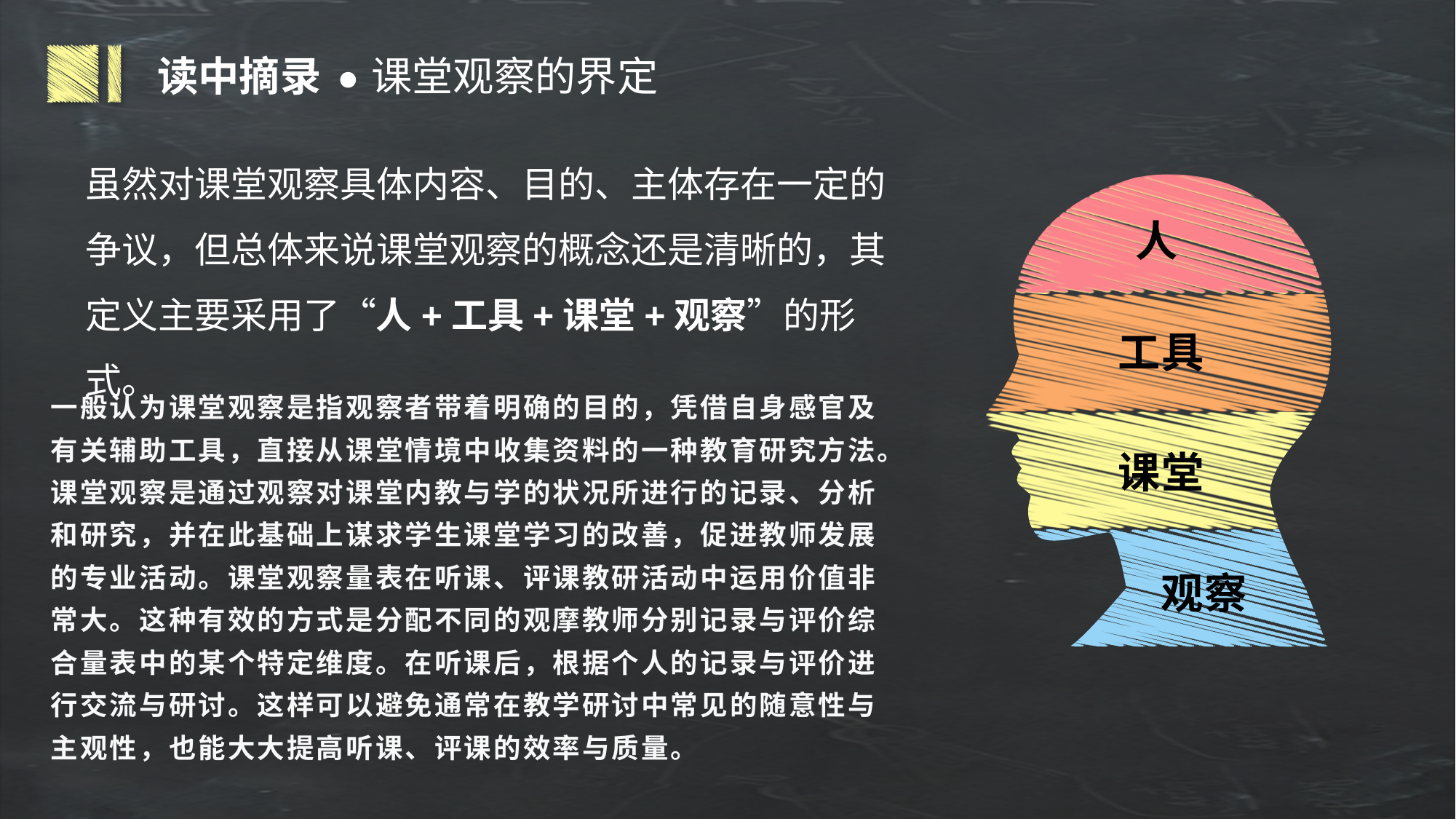

读中摘录
课堂观察的界定

虽然对课堂观察具体内容、目的、主体存在一定的争议，但总体来说课堂观察的概念还是清晰的，其定义主要采用了“人+工具+课堂+观察”的形式。

人
工具
一般认为课堂观察是指观察者带着明确的目的，凭借自身感官及有关辅助工具，直接从课堂情境中收集资料的一种教育研究方法。
课堂观察是通过观察对课堂内教与学的状况所进行的记录、分析和研究，并在此基础上谋求学生课堂学习的改善，促进教师发展的专业活动。课堂观察量表在听课、评课教研活动中运用价值非常大。这种有效的方式是分配不同的观摩教师分别记录与评价综合量表中的某个特定维度。在听课后，根据个人的记录与评价进行交流与研讨。这样可以避免通常在教学研讨中常见的随意性与主观性，也能大大提高听课、评课的效率与质量。
课堂
观察